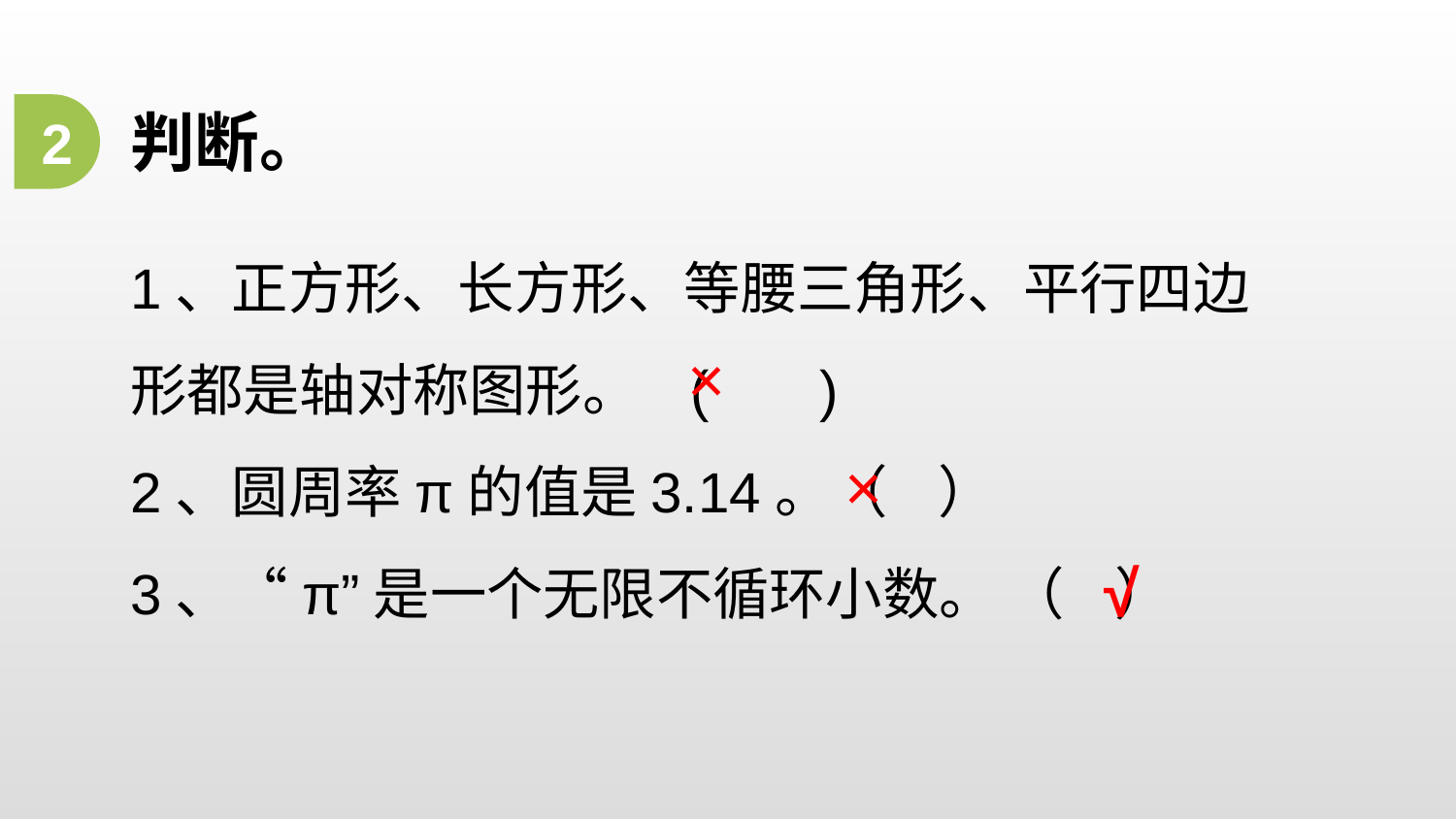

2
判断。
1、正方形、长方形、等腰三角形、平行四边形都是轴对称图形。   (       )
2、圆周率π的值是3.14。（    ）
3、“π”是一个无限不循环小数。 （    ）
×
×
√